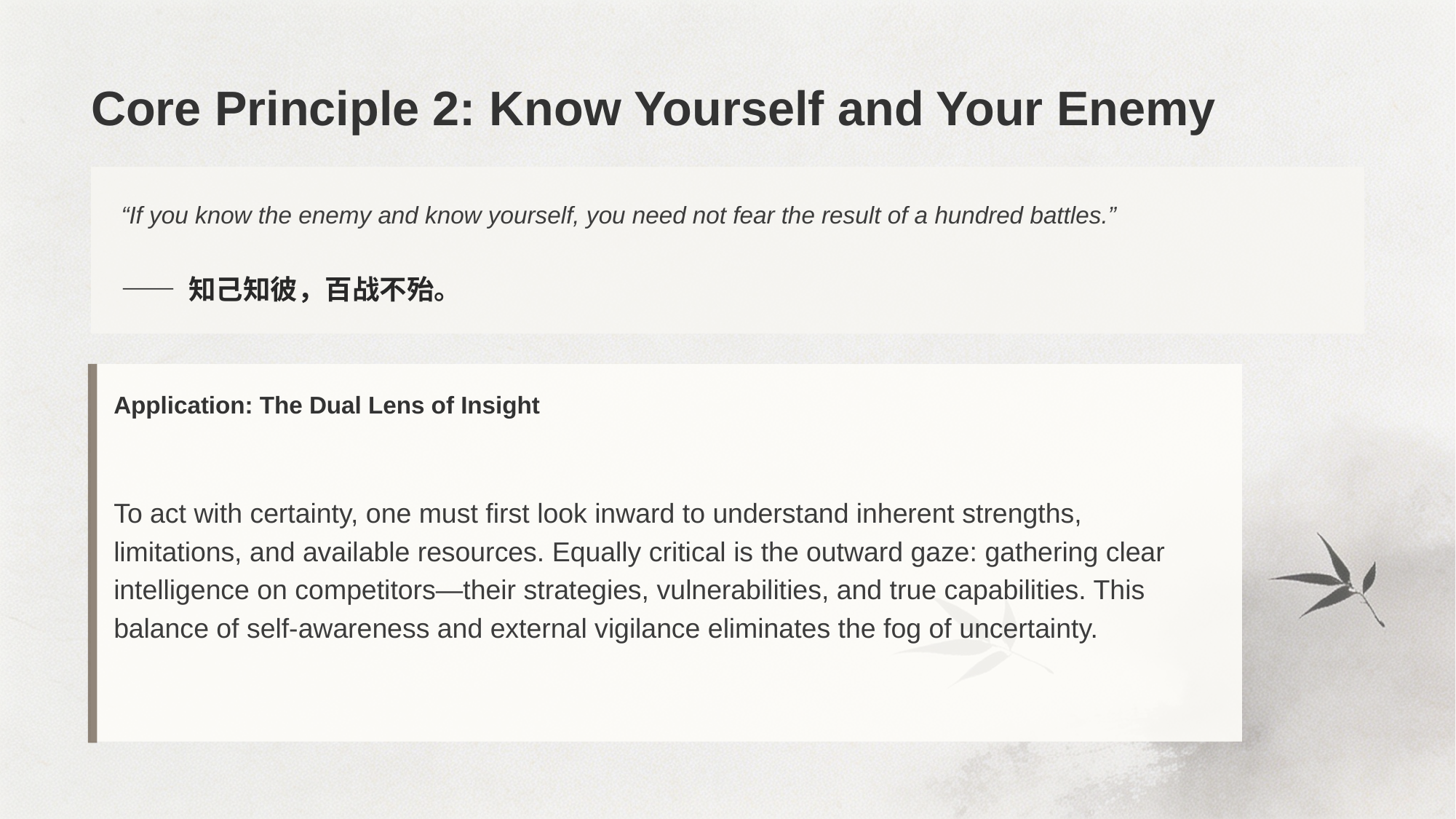

Core Principle 2: Know Yourself and Your Enemy

“If you know the enemy and know yourself, you need not fear the result of a hundred battles.”
—— 知己知彼，百战不殆。

Application: The Dual Lens of Insight
To act with certainty, one must first look inward to understand inherent strengths, limitations, and available resources. Equally critical is the outward gaze: gathering clear intelligence on competitors—their strategies, vulnerabilities, and true capabilities. This balance of self-awareness and external vigilance eliminates the fog of uncertainty.